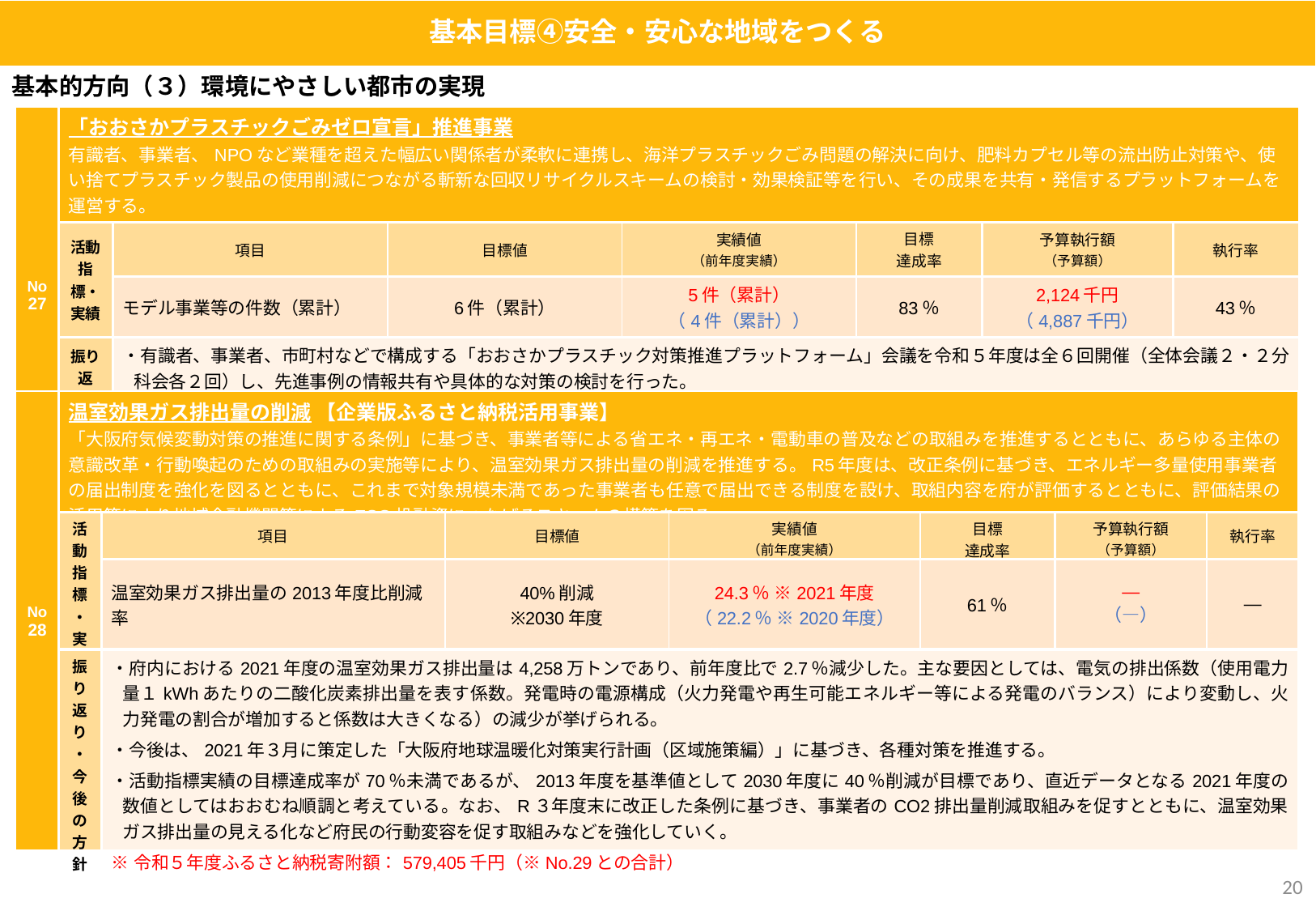

基本目標④安全・安心な地域をつくる
基本的方向（３）環境にやさしい都市の実現
| No 27 | 「おおさかプラスチックごみゼロ宣言」推進事業 有識者、事業者、NPOなど業種を超えた幅広い関係者が柔軟に連携し、海洋プラスチックごみ問題の解決に向け、肥料カプセル等の流出防止対策や、使い捨てプラスチック製品の使用削減につながる斬新な回収リサイクルスキームの検討・効果検証等を行い、その成果を共有・発信するプラットフォームを運営する。 |  |  |  |  |  |  |
| --- | --- | --- | --- | --- | --- | --- | --- |
|  | 活動指標・実績 | 項目 | 目標値 | 実績値 （前年度実績） | 目標 達成率 | 予算執行額 （予算額） | 執行率 |
|  |  | モデル事業等の件数（累計） | 6件（累計） | 5件（累計） （4件（累計）） | 83％ | 2,124千円 （4,887千円） | 43％ |
|  | 振り返り・ 今後の方針 | ・有識者、事業者、市町村などで構成する「おおさかプラスチック対策推進プラットフォーム」会議を令和５年度は全６回開催（全体会議２・２分科会各２回）し、先進事例の情報共有や具体的な対策の検討を行った。 ・５件のモデル事業等を行い、活動指標目標の80％を達成した。 ・本プラットフォームに参加する事業者等を更に増やすことで、海洋プラスチックごみ問題の解決に資する具体的対策の検討や効果検証調査の件数を充実させていく。 |  |  |  |  |  |
| No28 | 温室効果ガス排出量の削減 【企業版ふるさと納税活用事業】 「大阪府気候変動対策の推進に関する条例」に基づき、事業者等による省エネ・再エネ・電動車の普及などの取組みを推進するとともに、あらゆる主体の意識改革・行動喚起のための取組みの実施等により、温室効果ガス排出量の削減を推進する。R5年度は、改正条例に基づき、エネルギー多量使用事業者の届出制度を強化を図るとともに、これまで対象規模未満であった事業者も任意で届出できる制度を設け、取組内容を府が評価するとともに、評価結果の活用等により地域金融機関等によるESG投融資につなげるスキームの構築を図る。 |  |  |  |  |  |  |
| --- | --- | --- | --- | --- | --- | --- | --- |
|  | 活動指標・実績 | 項目 | 目標値 | 実績値 （前年度実績） | 目標 達成率 | 予算執行額 （予算額） | 執行率 |
|  |  | 温室効果ガス排出量の2013年度比削減率 | 40%削減 ※2030年度 | 24.3％ ※2021年度 （22.2％ ※2020年度） | 61％ | ― （―） | ― |
|  | 振り返り・今後の方針 | ・府内における2021年度の温室効果ガス排出量は4,258万トンであり、前年度比で2.7％減少した。主な要因としては、電気の排出係数（使用電力量１kWhあたりの二酸化炭素排出量を表す係数。発電時の電源構成（火力発電や再生可能エネルギー等による発電のバランス）により変動し、火力発電の割合が増加すると係数は大きくなる）の減少が挙げられる。 ・今後は、2021年３月に策定した「大阪府地球温暖化対策実行計画（区域施策編）」に基づき、各種対策を推進する。 ・活動指標実績の目標達成率が70％未満であるが、2013年度を基準値として2030年度に40％削減が目標であり、直近データとなる2021年度の数値としてはおおむね順調と考えている。なお、R３年度末に改正した条例に基づき、事業者のCO2排出量削減取組みを促すとともに、温室効果ガス排出量の見える化など府民の行動変容を促す取組みなどを強化していく。 ※令和５年度ふるさと納税寄附額：579,405千円（※No.29との合計） |  |  |  |  |  |
20